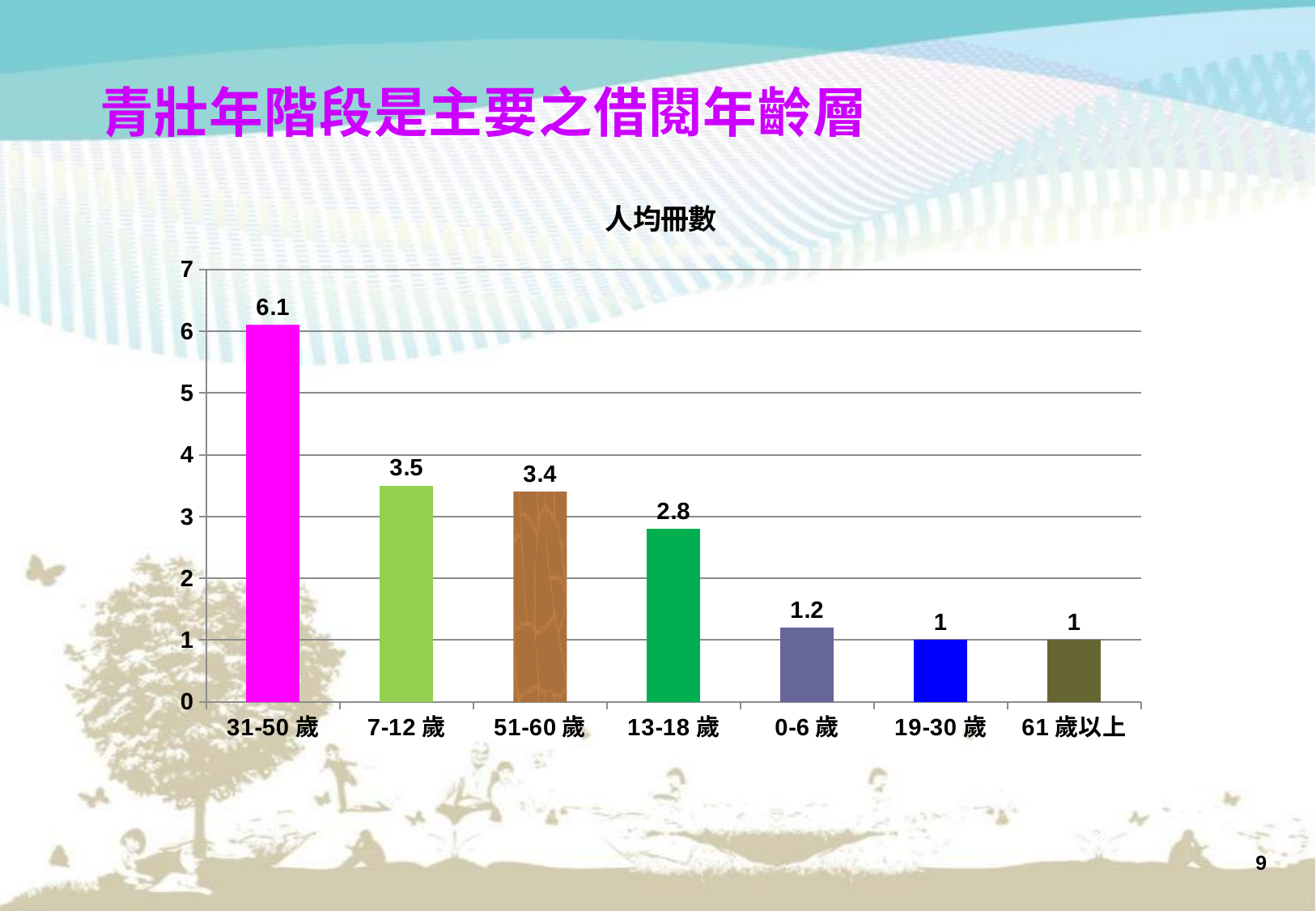

青壯年階段是主要之借閱年齡層

### Chart:

| Category | 人均冊數 |
|---|---|
| 31-50歲 | 6.1 |
| 7-12歲 | 3.5 |
| 51-60歲 | 3.4 |
| 13-18歲 | 2.8 |
| 0-6歲 | 1.2 |
| 19-30歲 | 1.0 |
| 61歲以上 | 1.0 |